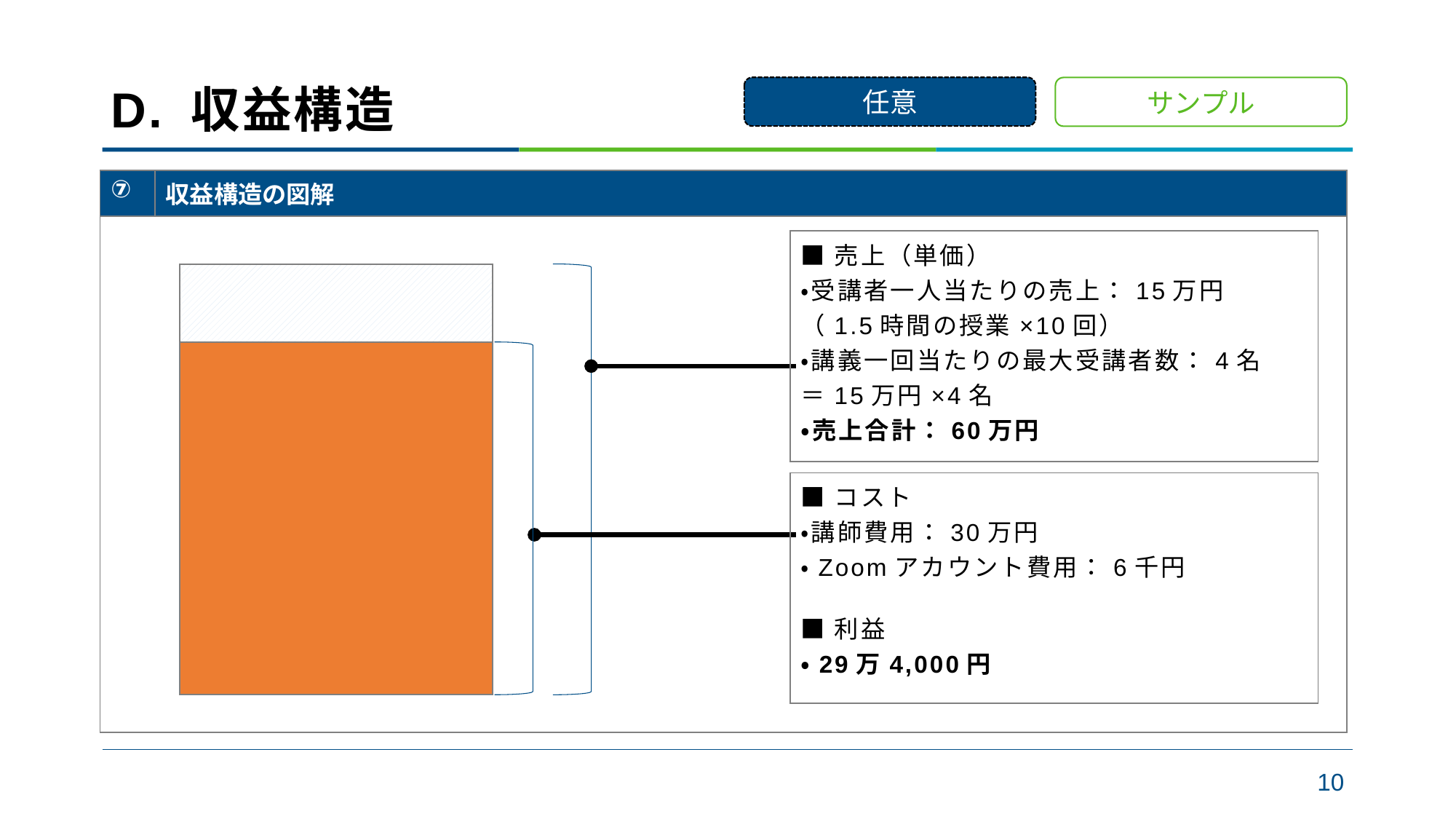

# D. 収益構造
任意
サンプル
| ⑦ | 収益構造の図解 |
| --- | --- |
|  |  |
| ■売上（単価） ・受講者一人当たりの売上：15万円 （1.5時間の授業×10回） ・講義一回当たりの最大受講者数：4名 ＝15万円×4名 ・売上合計：60万円 |
| --- |

| ■コスト ・講師費用：30万円 ・Zoomアカウント費用：6千円 ■利益 ・29万4,000円 |
| --- |
10